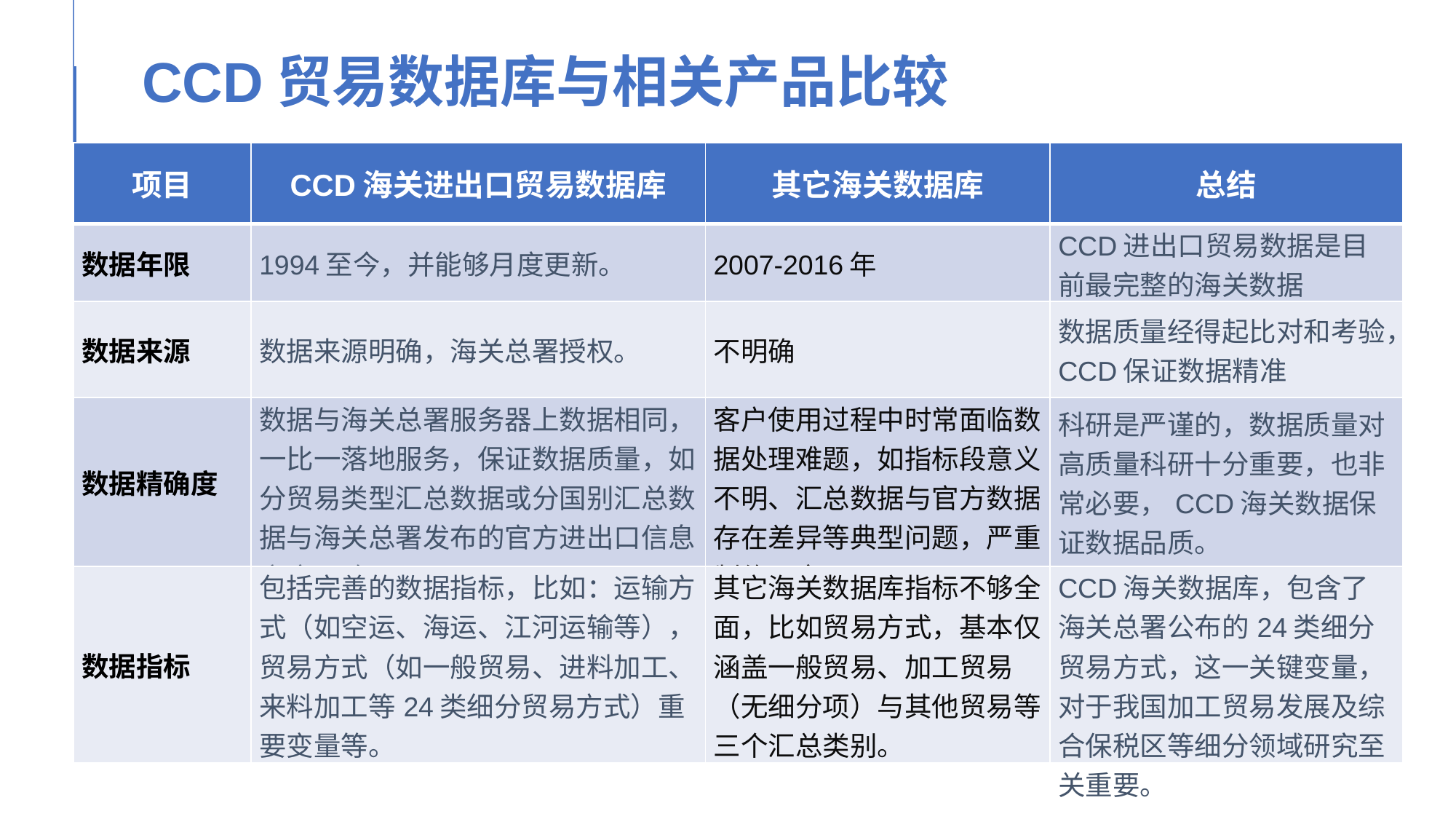

CCD贸易数据库与相关产品比较

| 项目 | CCD海关进出口贸易数据库 | 其它海关数据库 | 总结 |
| --- | --- | --- | --- |
| 数据年限 | 1994至今，并能够月度更新。 | 2007-2016年 | CCD进出口贸易数据是目前最完整的海关数据 |
| 数据来源 | 数据来源明确，海关总署授权。 | 不明确 | 数据质量经得起比对和考验，CCD保证数据精准 |
| 数据精确度 | 数据与海关总署服务器上数据相同，一比一落地服务，保证数据质量，如分贸易类型汇总数据或分国别汇总数据与海关总署发布的官方进出口信息高度一致。 | 客户使用过程中时常面临数据处理难题，如指标段意义不明、汇总数据与官方数据存在差异等典型问题，严重制约研究开展。 | 科研是严谨的，数据质量对高质量科研十分重要，也非常必要，CCD海关数据保证数据品质。 |
| 数据指标 | 包括完善的数据指标，比如：运输方式（如空运、海运、江河运输等），贸易方式（如一般贸易、进料加工、来料加工等24类细分贸易方式）重要变量等。 | 其它海关数据库指标不够全面，比如贸易方式，基本仅涵盖一般贸易、加工贸易（无细分项）与其他贸易等三个汇总类别。 | CCD海关数据库，包含了海关总署公布的24类细分贸易方式，这一关键变量，对于我国加工贸易发展及综合保税区等细分领域研究至关重要。 |